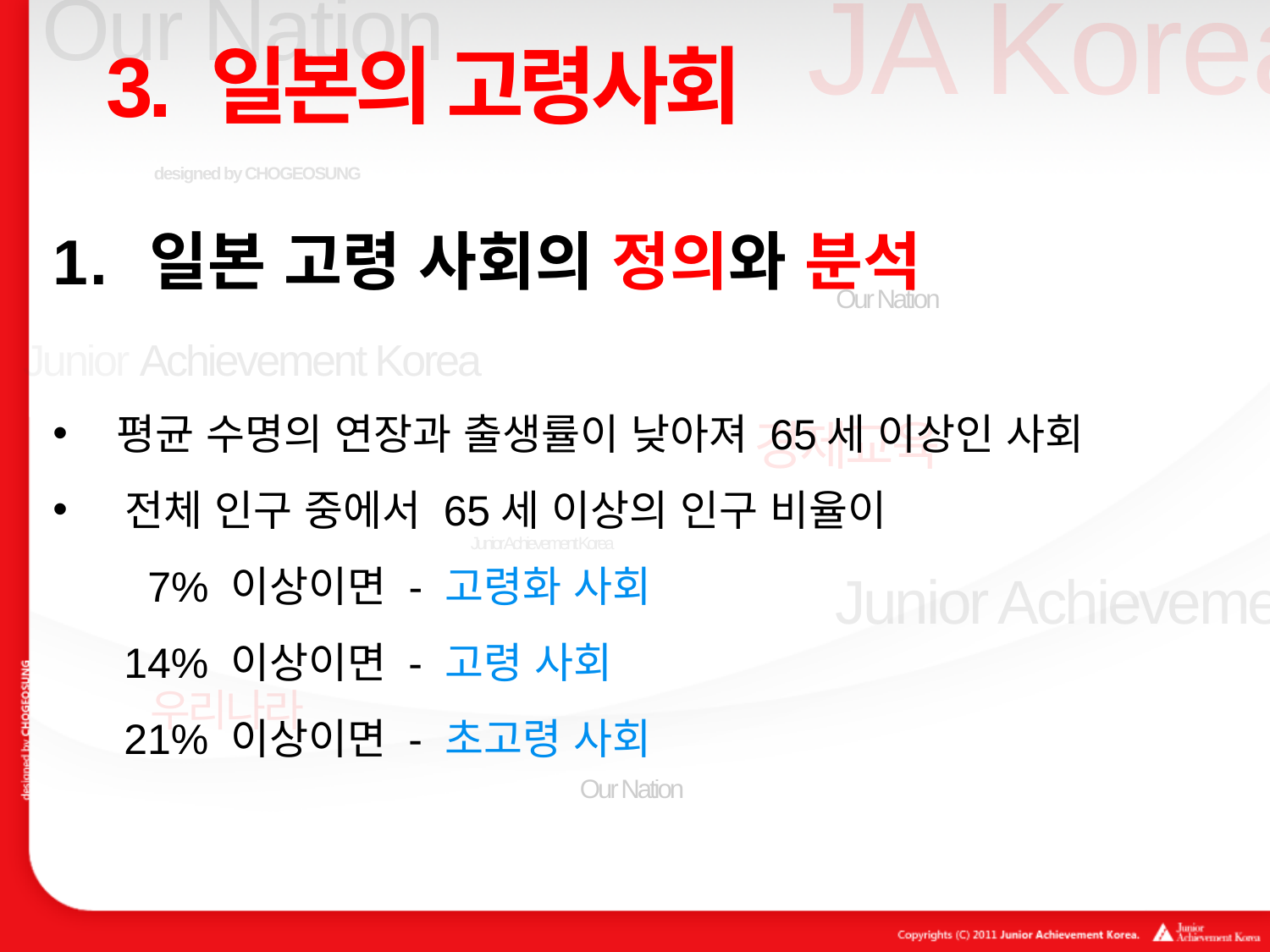

3. 일본의 고령사회

 일본 고령 사회의 정의와 분석

평균 수명의 연장과 출생률이 낮아져 65세 이상인 사회
    전체 인구 중에서 65세 이상의 인구 비율이
        7% 이상이면 - 고령화 사회
      14% 이상이면 - 고령 사회
      21% 이상이면 - 초고령 사회